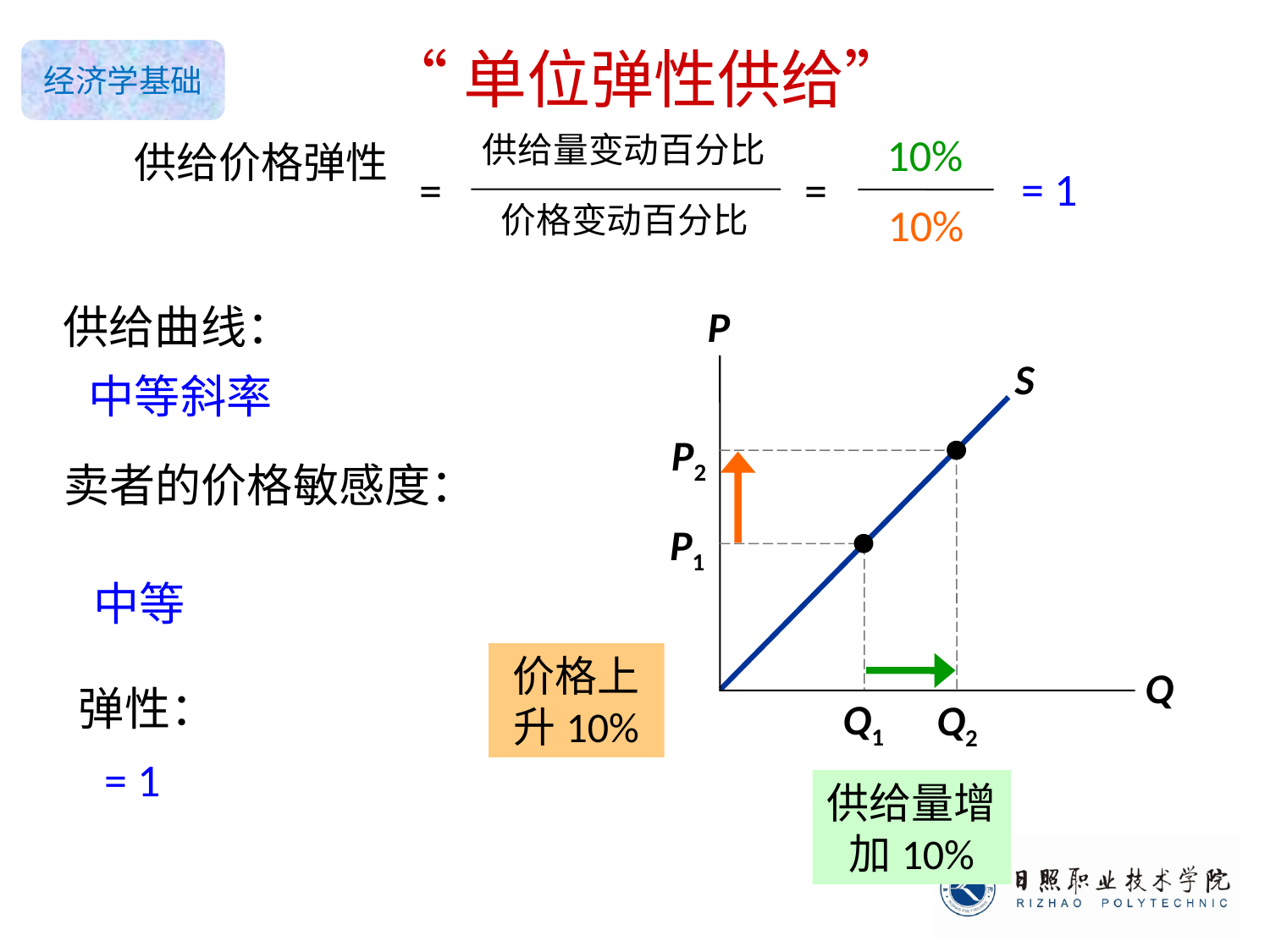

“单位弹性供给”
0
10%
供给量变动百分比
供给价格弹性
=
=

价格变动百分比
= 1
10%
供给曲线：
P

Q
S

中等斜率
P2

卖者的价格敏感度：

Q2

P1

中等

价格上升10%
弹性：
Q1
= 1
供给量增加10%